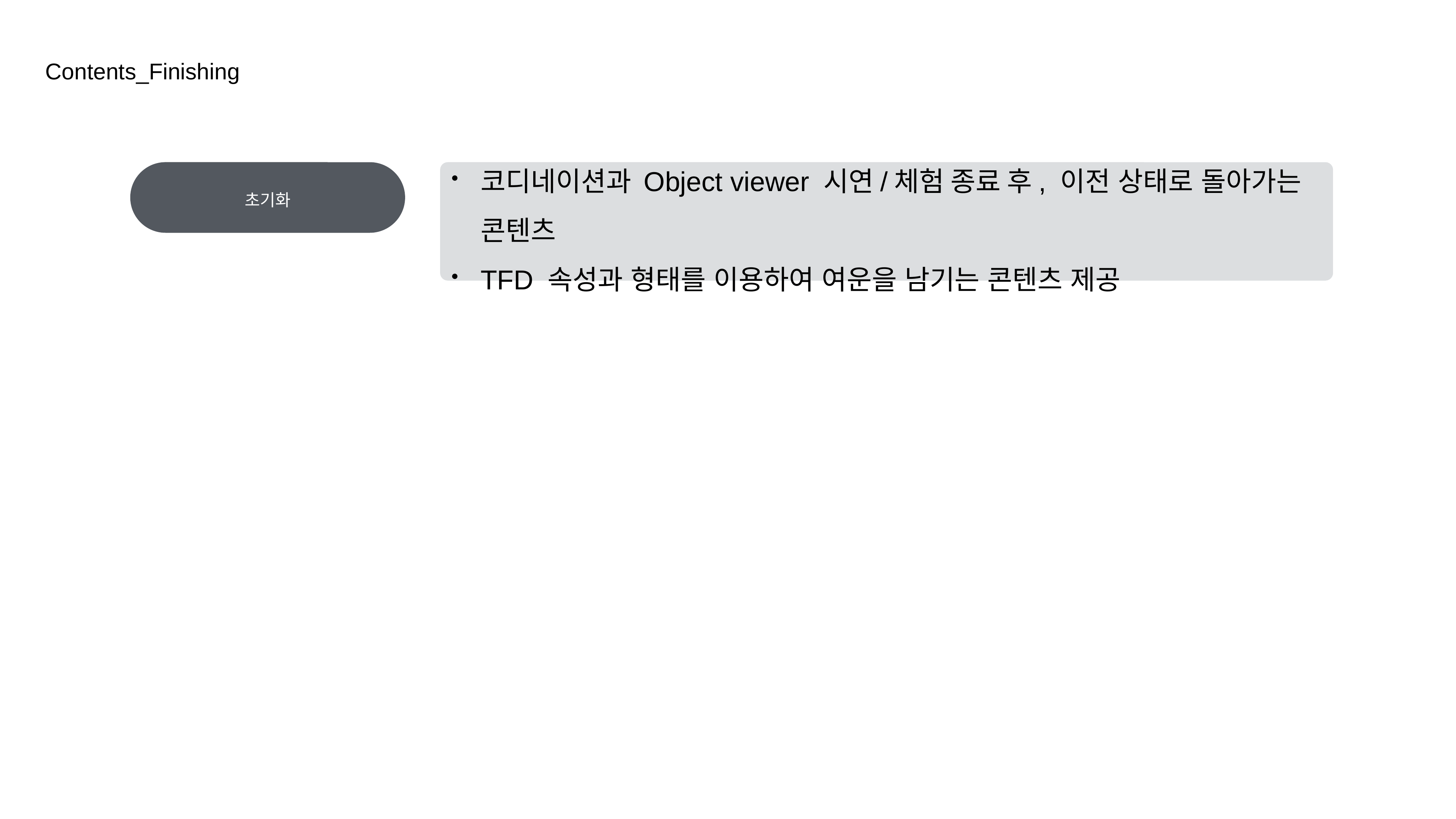

Contents_Finishing
초기화

코디네이션과 Object viewer 시연/체험 종료 후, 이전 상태로 돌아가는 콘텐츠
TFD 속성과 형태를 이용하여 여운을 남기는 콘텐츠 제공